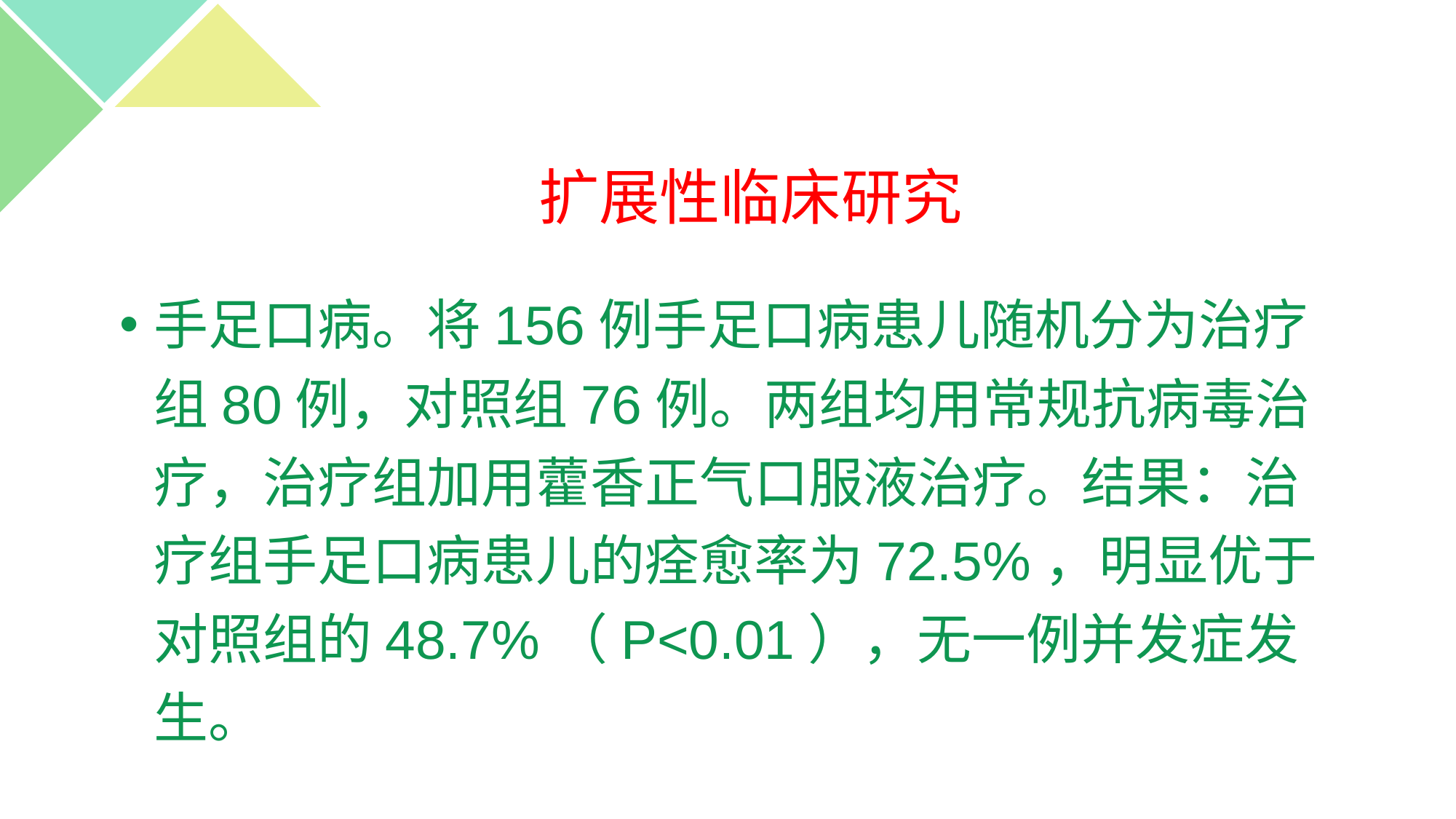

# 扩展性临床研究
手足口病。将156例手足口病患儿随机分为治疗组80例，对照组76例。两组均用常规抗病毒治疗，治疗组加用藿香正气口服液治疗。结果：治疗组手足口病患儿的痊愈率为72.5%，明显优于对照组的48.7%（P<0.01），无一例并发症发生。